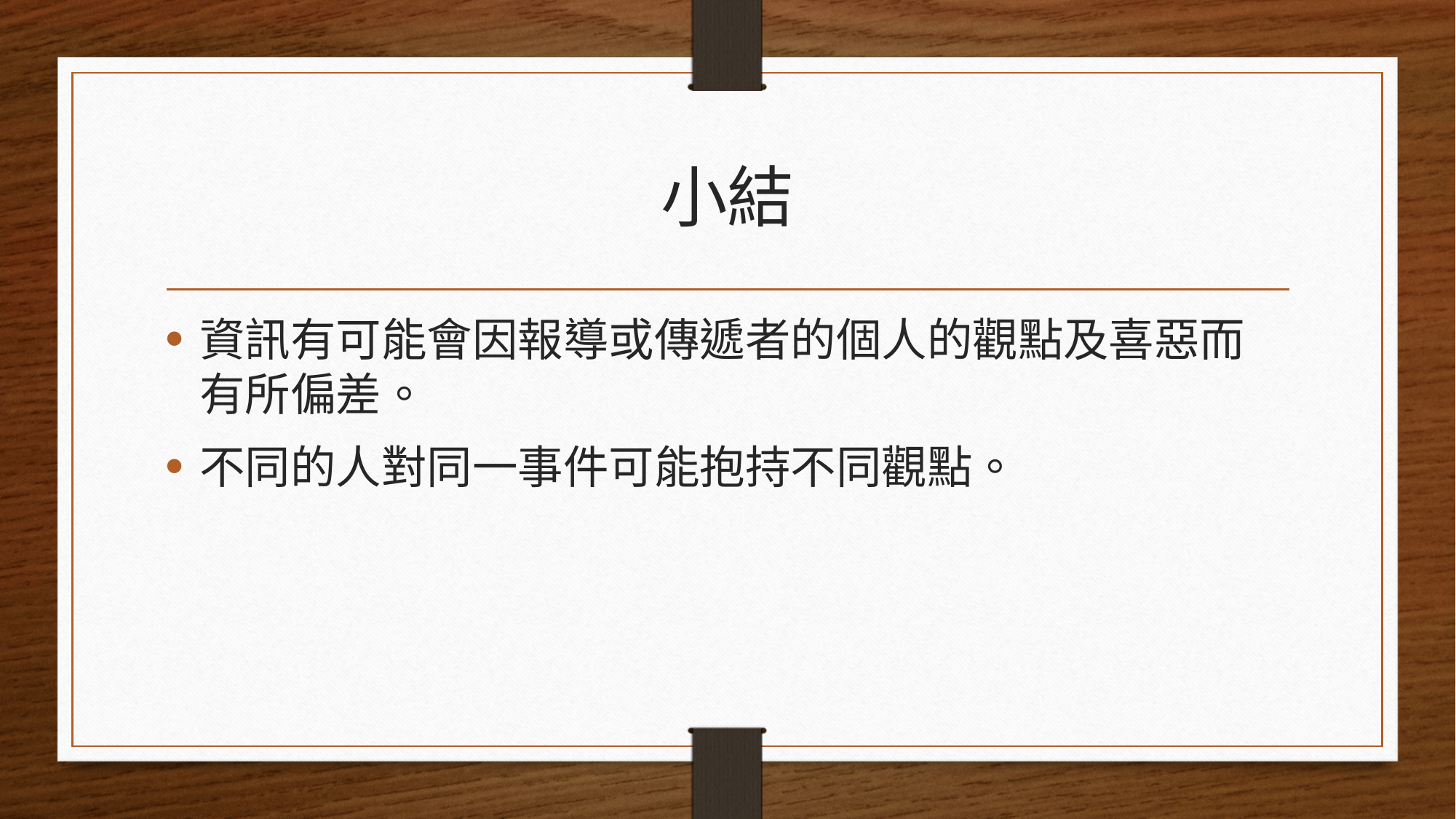

# 小結
資訊有可能會因報導或傳遞者的個人的觀點及喜惡而有所偏差。
不同的人對同一事件可能抱持不同觀點。